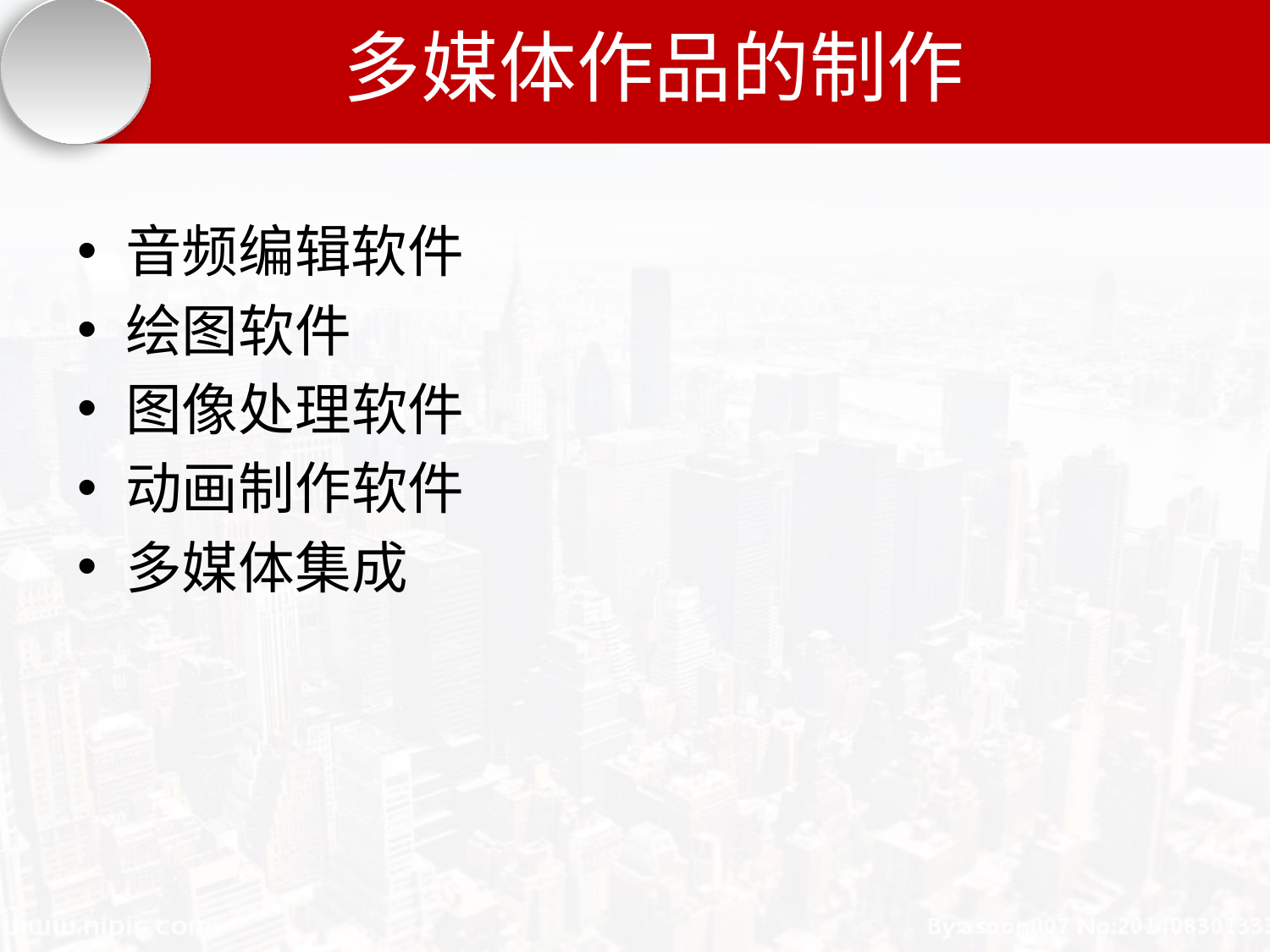

# 多媒体作品的制作
音频编辑软件
绘图软件
图像处理软件
动画制作软件
多媒体集成
71